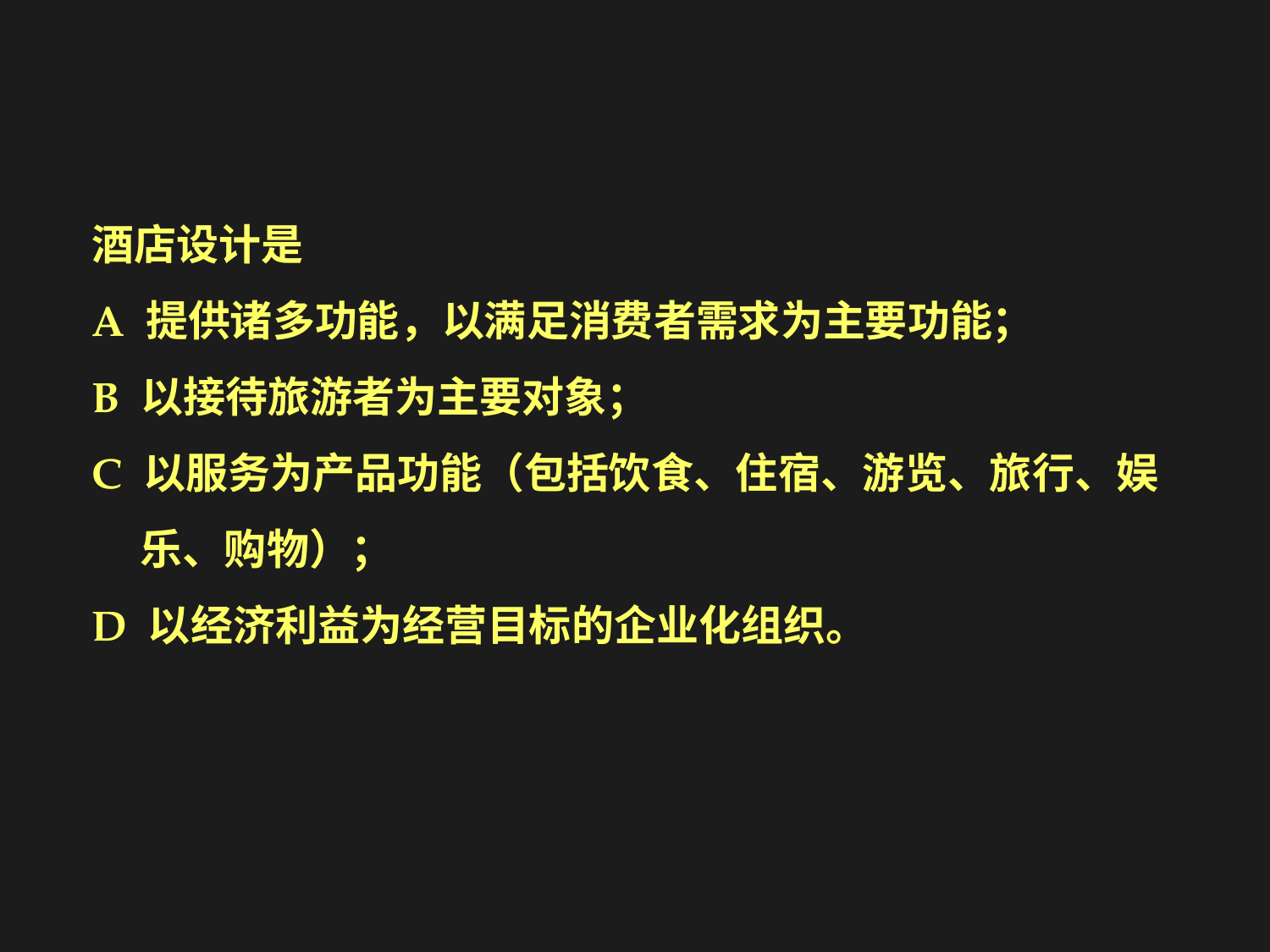

酒店设计是
A 提供诸多功能，以满足消费者需求为主要功能；
B 以接待旅游者为主要对象；
C 以服务为产品功能（包括饮食、住宿、游览、旅行、娱乐、购物）；
D 以经济利益为经营目标的企业化组织。